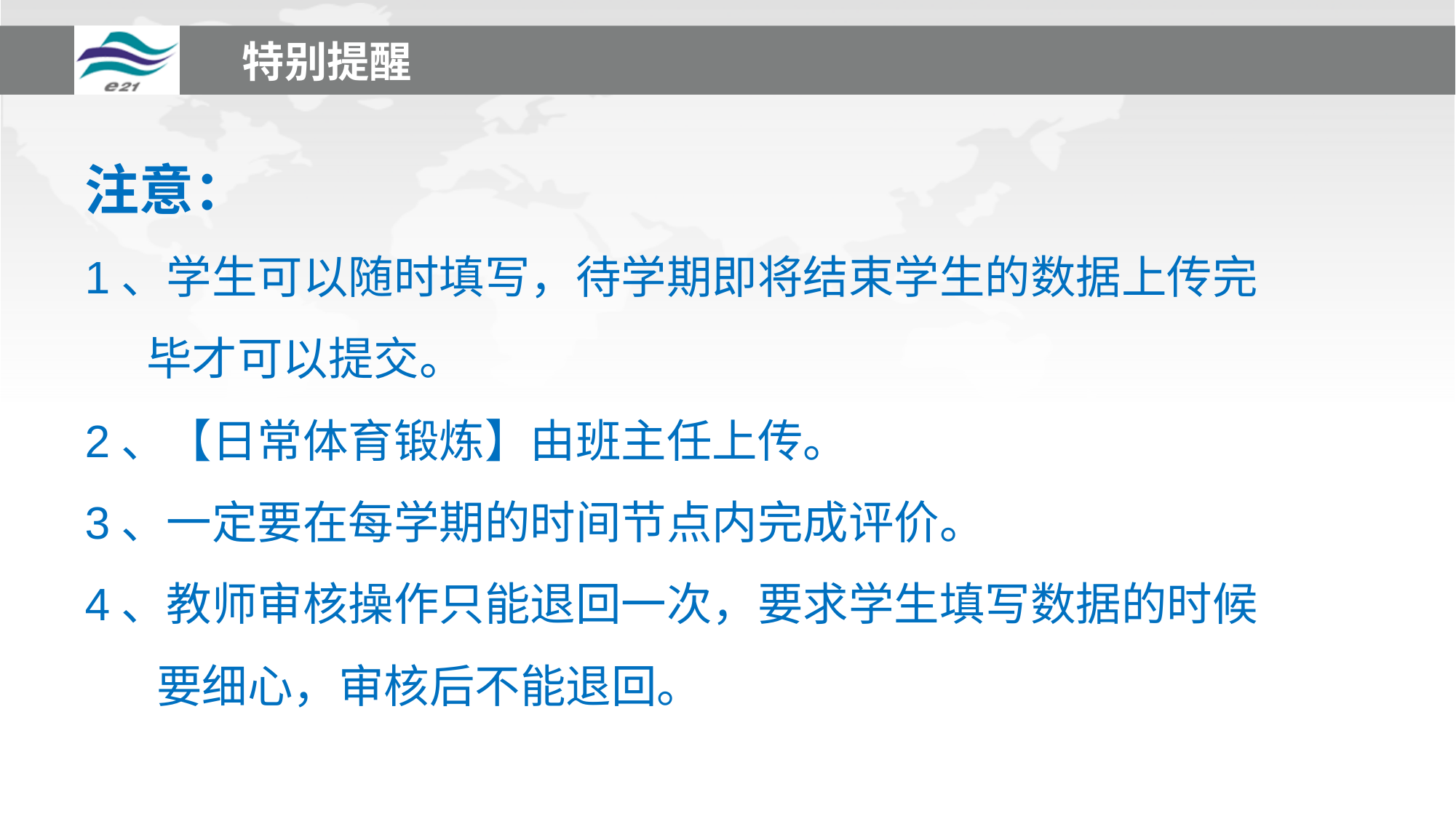

特别提醒
注意：
1、学生可以随时填写，待学期即将结束学生的数据上传完
     毕才可以提交。
2、【日常体育锻炼】由班主任上传。
3、一定要在每学期的时间节点内完成评价。
4、教师审核操作只能退回一次，要求学生填写数据的时候
      要细心，审核后不能退回。